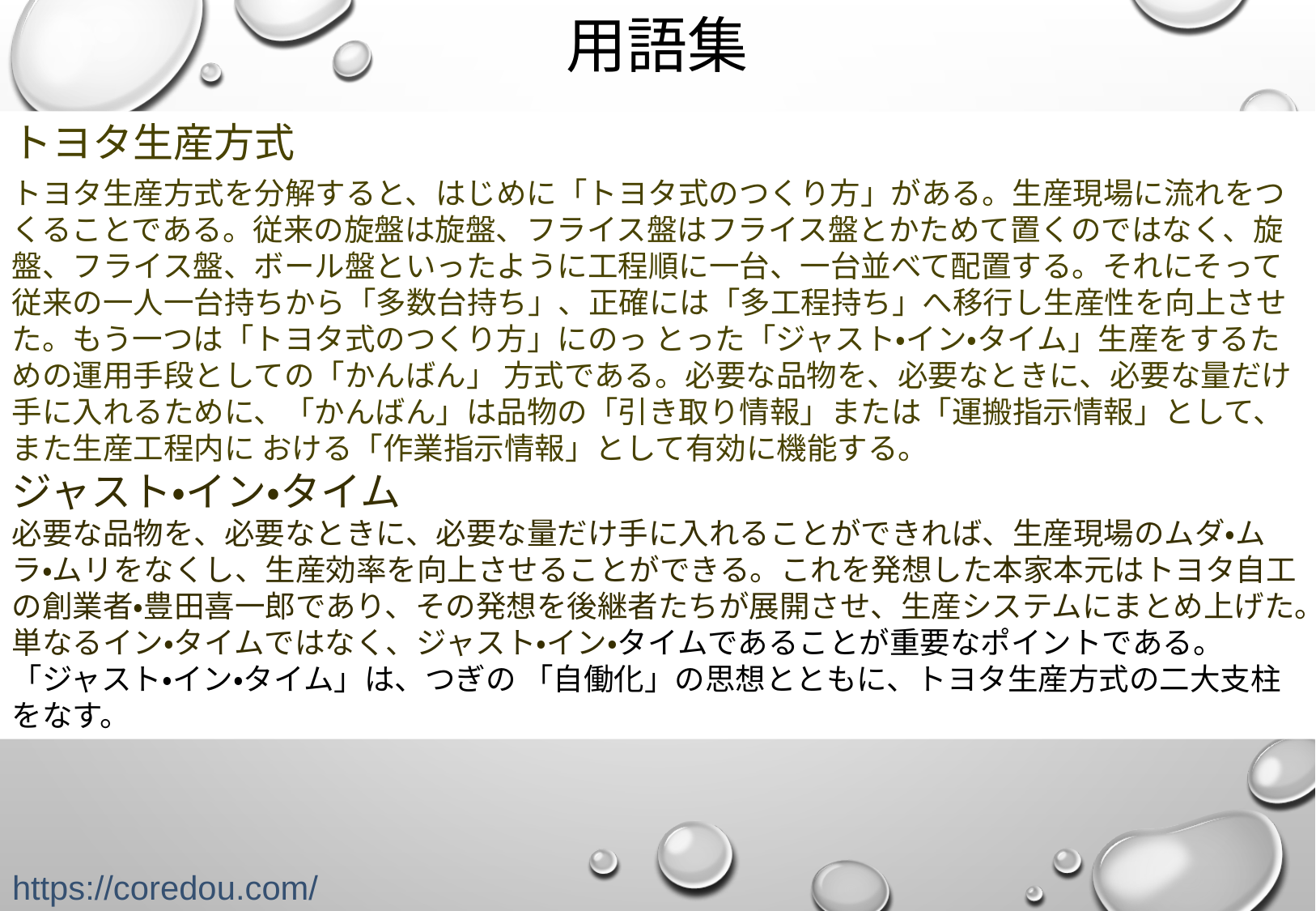

# 用語集
トヨタ生産方式
トヨタ生産方式を分解すると、はじめに「トヨタ式のつくり方」がある。生産現場に流れをつくることである。従来の旋盤は旋盤、フライス盤はフライス盤とかためて置くのではなく、旋盤、フライス盤、ボール盤といったように工程順に一台、一台並べて配置する。それにそって従来の一人一台持ちから「多数台持ち」、正確には「多工程持ち」へ移行し生産性を向上させた。もう一つは「トヨタ式のつくり方」にのっ とった「ジャスト・イン・タイム」生産をするための運用手段としての「かんばん」 方式である。必要な品物を、必要なときに、必要な量だけ手に入れるために、「かんばん」は品物の「引き取り情報」または「運搬指示情報」として、また生産工程内に おける「作業指示情報」として有効に機能する。
ジャスト・イン・タイム
必要な品物を、必要なときに、必要な量だけ手に入れることができれば、生産現場のムダ・ムラ・ムリをなくし、生産効率を向上させることができる。これを発想した本家本元はトヨタ自工の創業者・豊田喜一郎であり、その発想を後継者たちが展開させ、生産システムにまとめ上げた。単なるイン・タイムではなく、ジャスト・イン・タイムであることが重要なポイントである。「ジャスト・イン・タイム」は、つぎの 「自働化」の思想とともに、トヨタ生産方式の二大支柱をなす。
https://coredou.com/